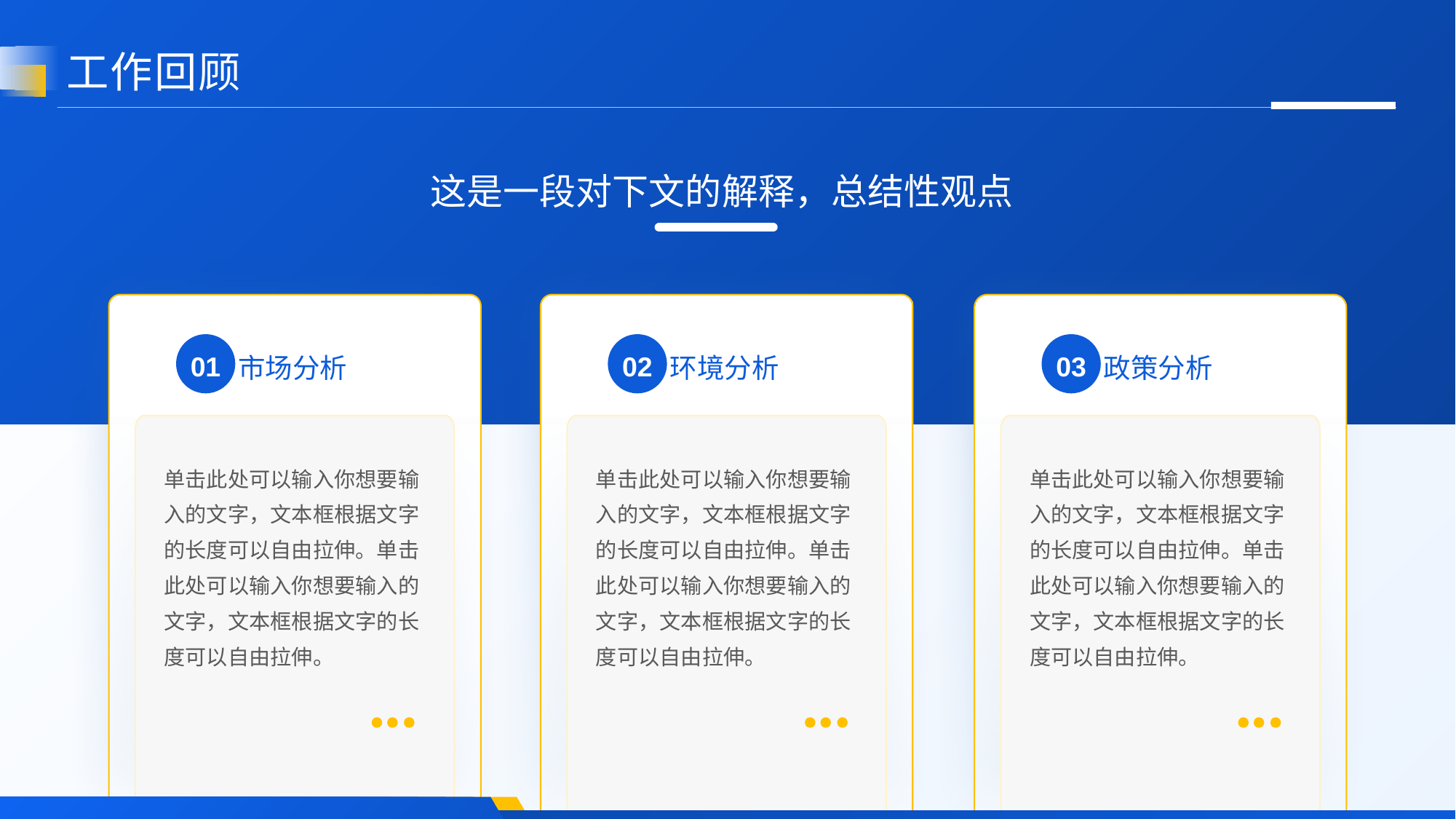

工作回顾

这是一段对下文的解释，总结性观点

01
市场分析

02
环境分析

03
政策分析

单击此处可以输入你想要输入的文字，文本框根据文字的长度可以自由拉伸。单击此处可以输入你想要输入的文字，文本框根据文字的长度可以自由拉伸。
单击此处可以输入你想要输入的文字，文本框根据文字的长度可以自由拉伸。单击此处可以输入你想要输入的文字，文本框根据文字的长度可以自由拉伸。
单击此处可以输入你想要输入的文字，文本框根据文字的长度可以自由拉伸。单击此处可以输入你想要输入的文字，文本框根据文字的长度可以自由拉伸。